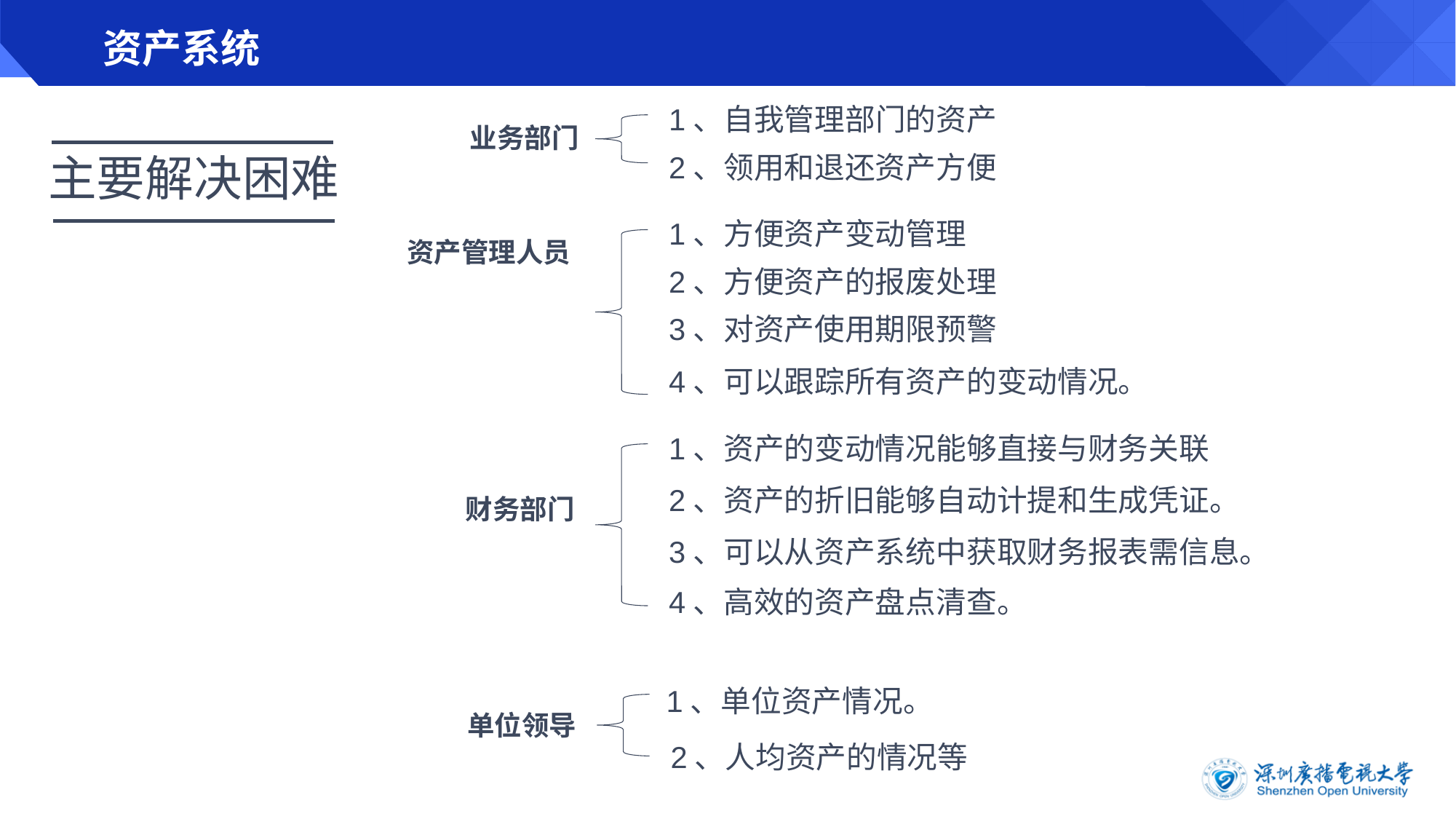

资产系统
1、自我管理部门的资产

业务部门
主要解决困难
2、领用和退还资产方便
1、方便资产变动管理

资产管理人员
2、方便资产的报废处理
3、对资产使用期限预警
4、可以跟踪所有资产的变动情况。
1、资产的变动情况能够直接与财务关联

2、资产的折旧能够自动计提和生成凭证。
财务部门
3、可以从资产系统中获取财务报表需信息。
4、高效的资产盘点清查。
1、单位资产情况。

单位领导
2、人均资产的情况等